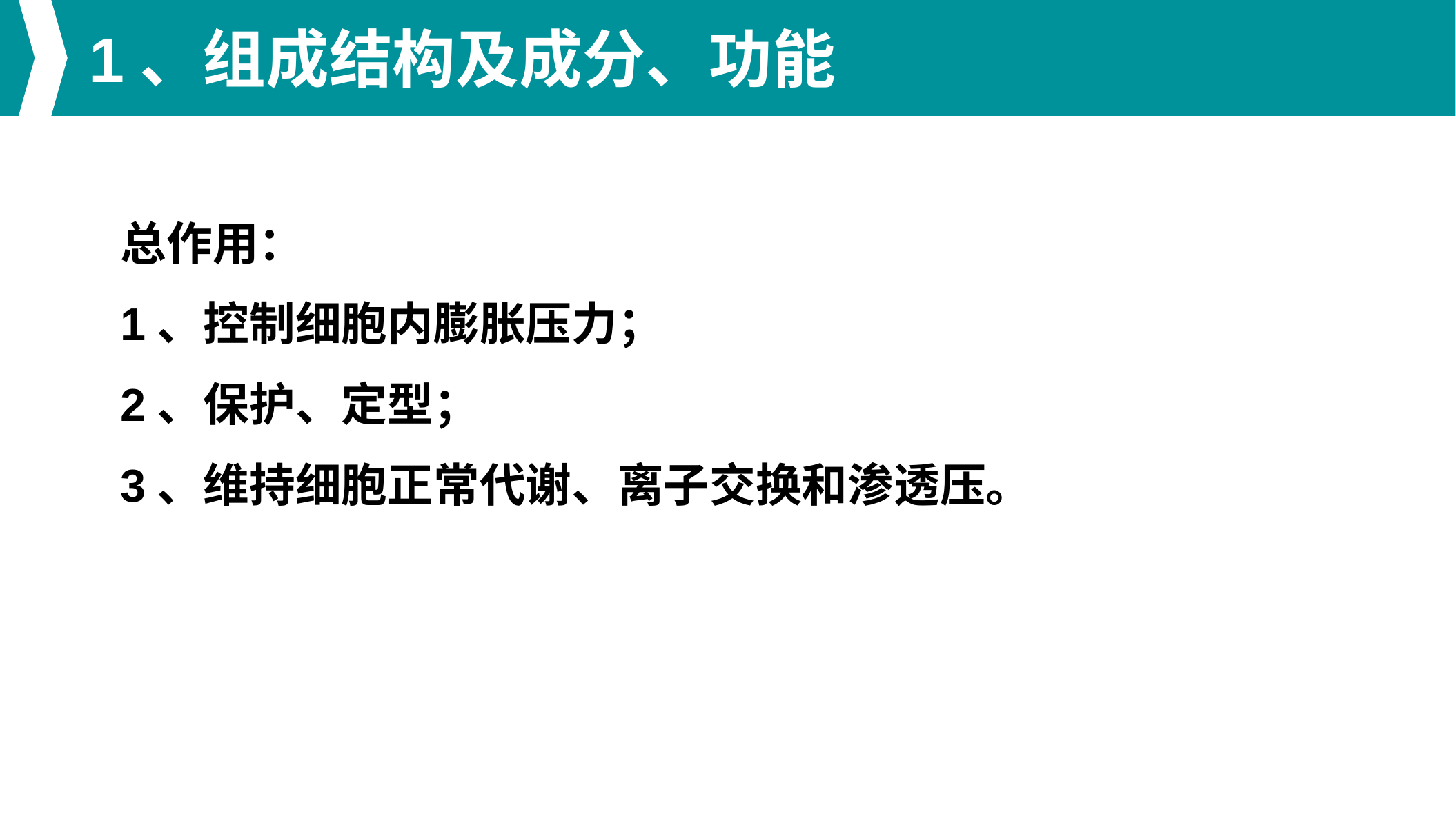

1、组成结构及成分、功能
总作用：
1、控制细胞内膨胀压力；
2、保护、定型；
3、维持细胞正常代谢、离子交换和渗透压。